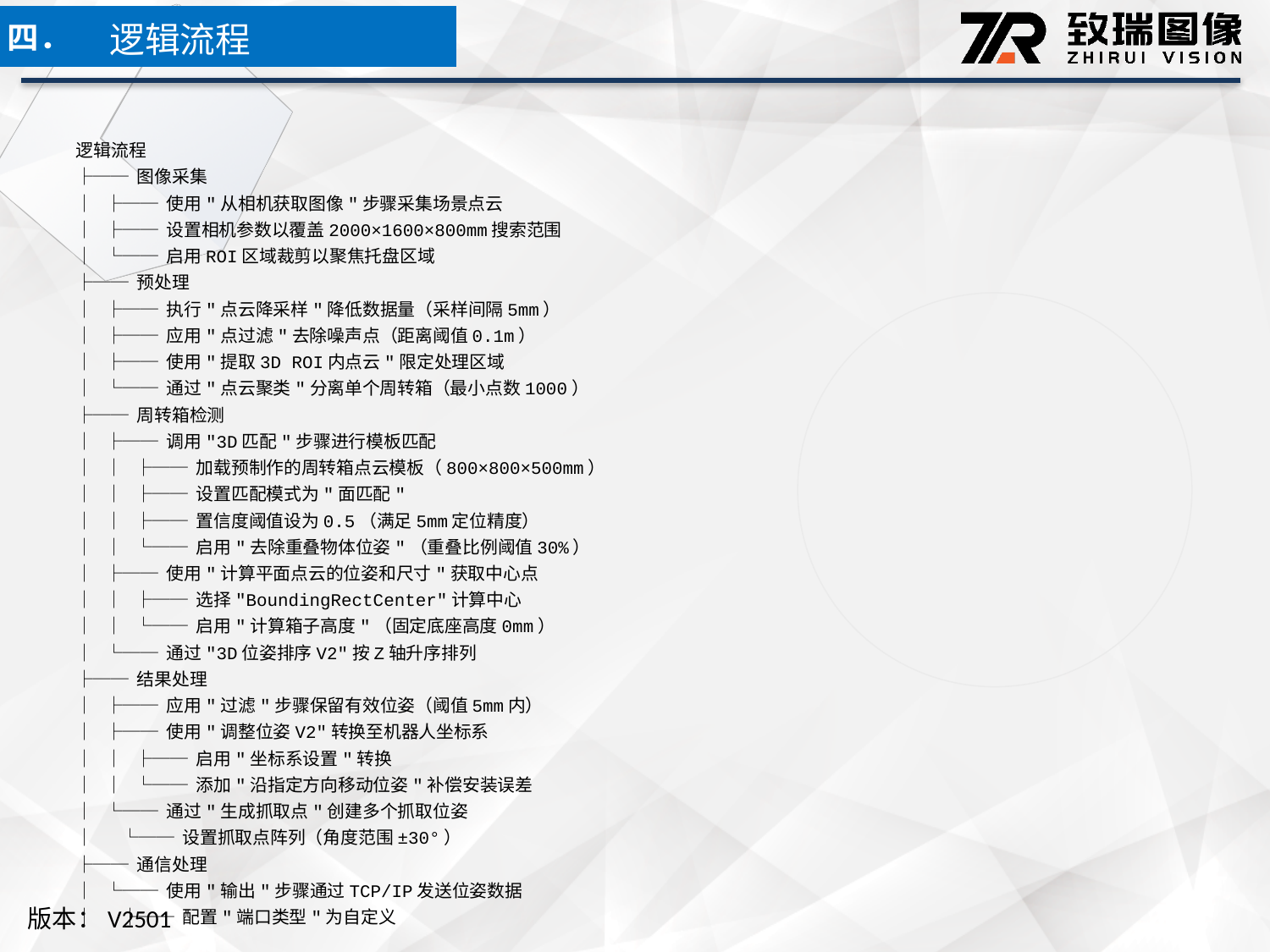

逻辑流程
四．

逻辑流程
├── 图像采集
│   ├── 使用"从相机获取图像"步骤采集场景点云
│   ├── 设置相机参数以覆盖2000×1600×800mm搜索范围
│   └── 启用ROI区域裁剪以聚焦托盘区域
├── 预处理
│   ├── 执行"点云降采样"降低数据量（采样间隔5mm）
│   ├── 应用"点过滤"去除噪声点（距离阈值0.1m）
│   ├── 使用"提取3D ROI内点云"限定处理区域
│   └── 通过"点云聚类"分离单个周转箱（最小点数1000）
├── 周转箱检测
│   ├── 调用"3D匹配"步骤进行模板匹配
│   │   ├── 加载预制作的周转箱点云模板（800×800×500mm）
│   │   ├── 设置匹配模式为"面匹配"
│   │   ├── 置信度阈值设为0.5（满足5mm定位精度）
│   │   └── 启用"去除重叠物体位姿"（重叠比例阈值30%）
│   ├── 使用"计算平面点云的位姿和尺寸"获取中心点
│   │   ├── 选择"BoundingRectCenter"计算中心
│   │   └── 启用"计算箱子高度"（固定底座高度0mm）
│   └── 通过"3D位姿排序V2"按Z轴升序排列
├── 结果处理
│   ├── 应用"过滤"步骤保留有效位姿（阈值5mm内）
│   ├── 使用"调整位姿V2"转换至机器人坐标系
│   │   ├── 启用"坐标系设置"转换
│   │   └── 添加"沿指定方向移动位姿"补偿安装误差
│   └── 通过"生成抓取点"创建多个抓取位姿
│       └── 设置抓取点阵列（角度范围±30°）
├── 通信处理
│   └── 使用"输出"步骤通过TCP/IP发送位姿数据
│       ├── 配置"端口类型"为自定义